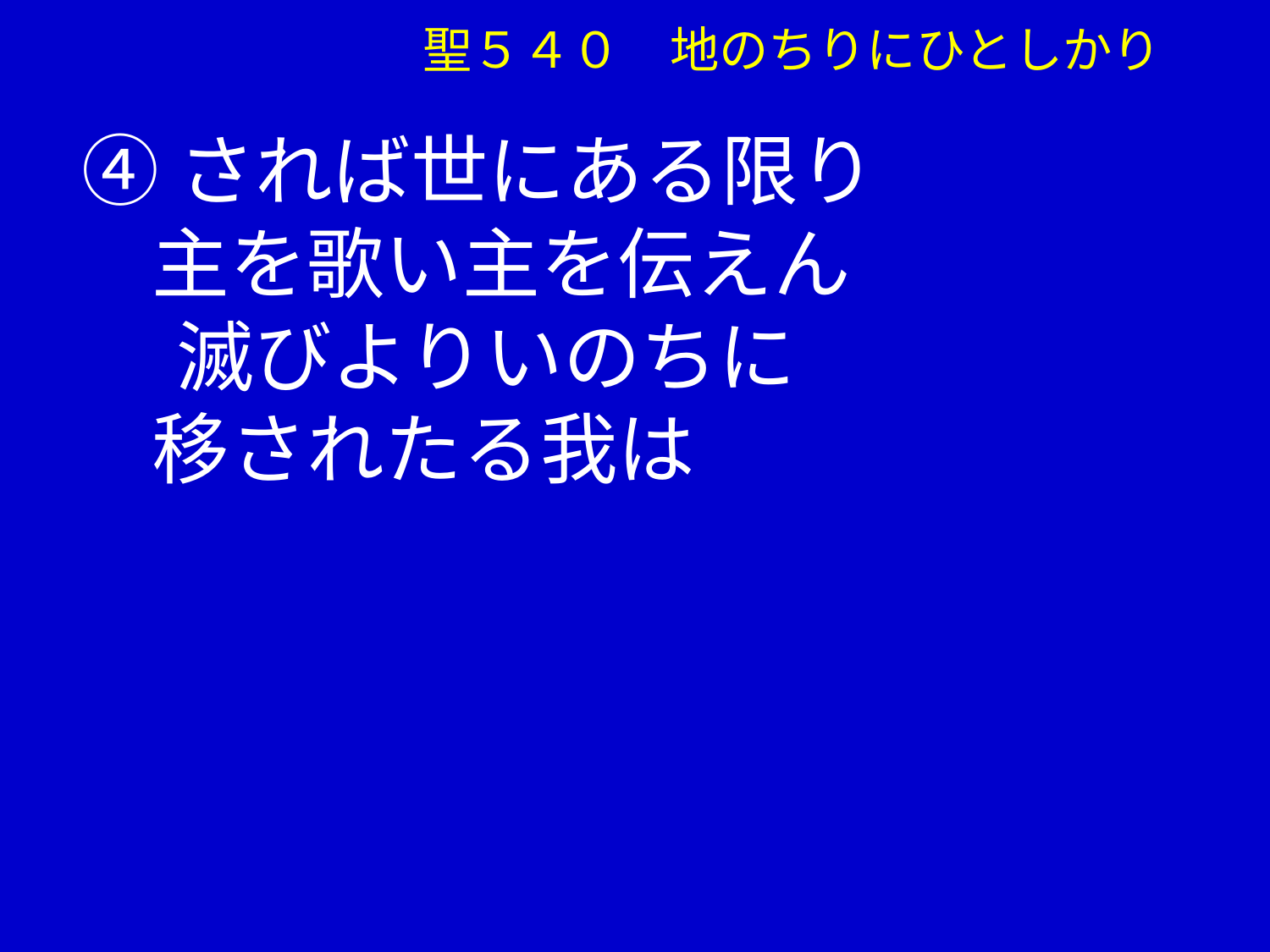

聖５４０　地のちりにひとしかり
④されば世にある限り
   主を歌い主を伝えん
　 滅びよりいのちに
   移されたる我は